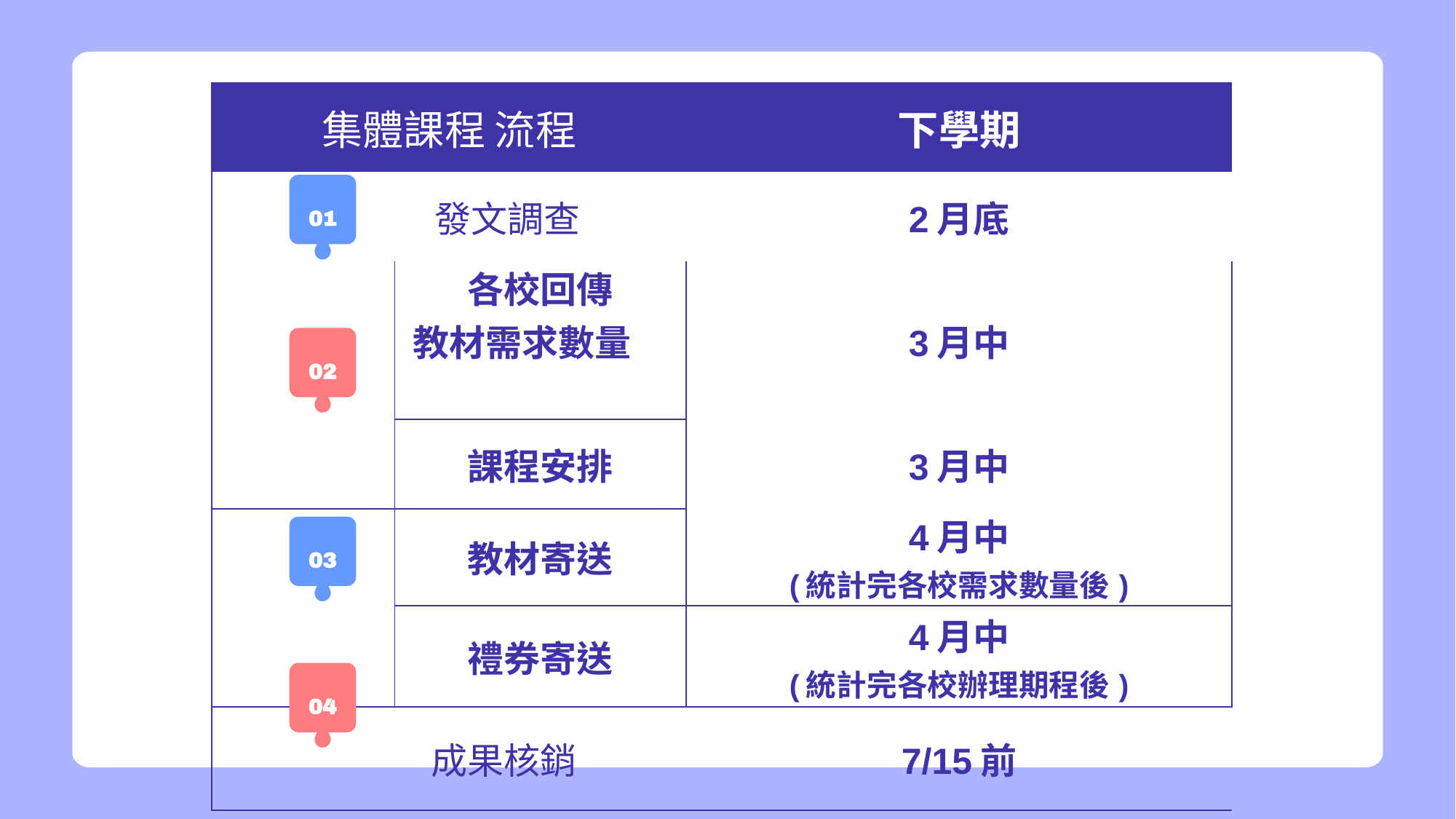

| 集體課程 流程 |  | 下學期 |
| --- | --- | --- |
| 發文調查 |  | 2月底 |
|  | 各校回傳 教材需求數量 | 3月中 |
|  | 課程安排 | 3月中 |
|  | 教材寄送 | 4月中 (統計完各校需求數量後) |
|  | 禮券寄送 | 4月中 (統計完各校辦理期程後) |
| 成果核銷 |  | 7/15前 |
01
02
03
04